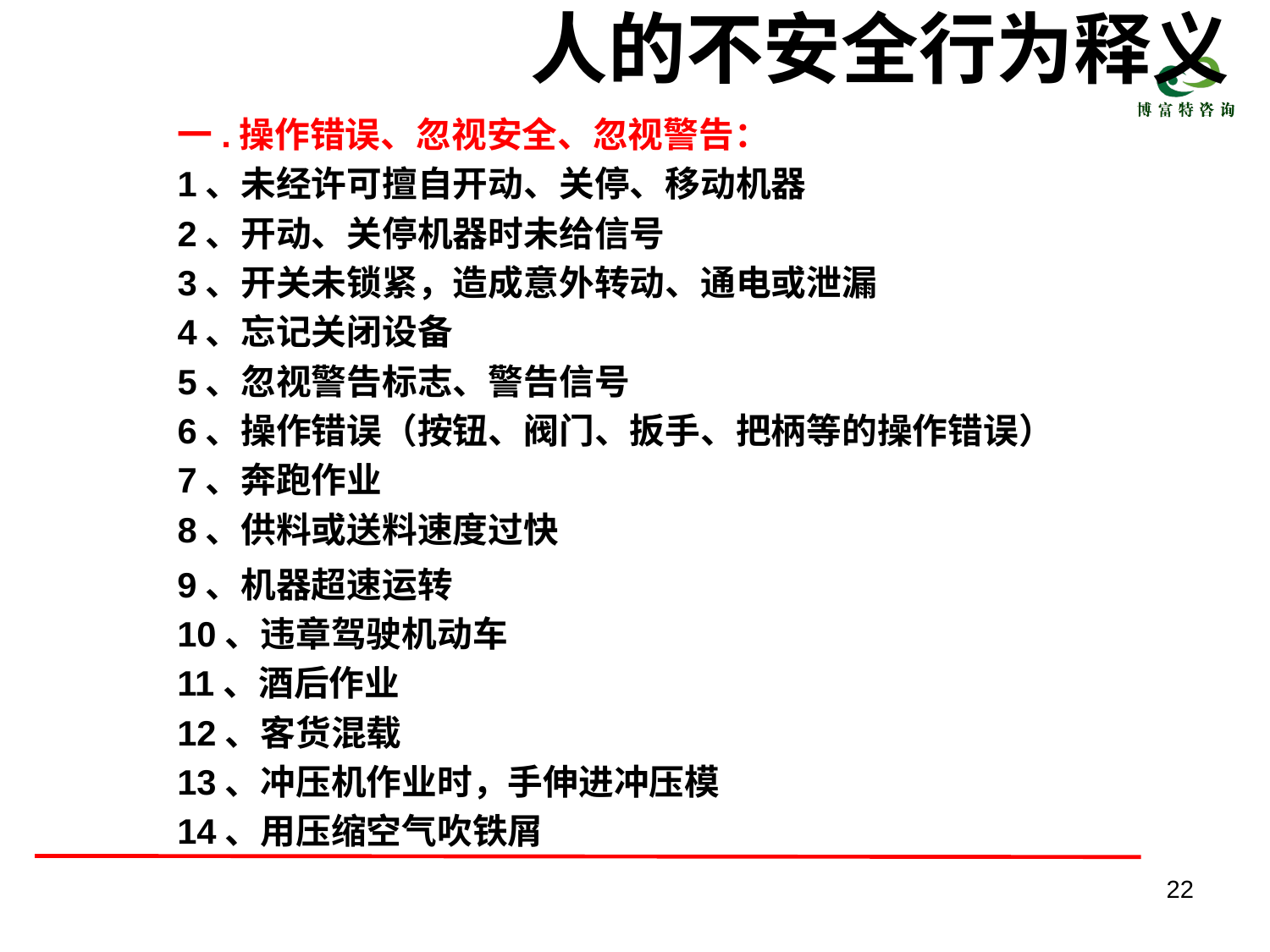

# 人的不安全行为释义
一.操作错误、忽视安全、忽视警告：
1、未经许可擅自开动、关停、移动机器
2、开动、关停机器时未给信号
3、开关未锁紧，造成意外转动、通电或泄漏
4、忘记关闭设备
5、忽视警告标志、警告信号
6、操作错误（按钮、阀门、扳手、把柄等的操作错误）
7、奔跑作业
8、供料或送料速度过快
9、机器超速运转
10、违章驾驶机动车
11、酒后作业
12、客货混载
13、冲压机作业时，手伸进冲压模
14、用压缩空气吹铁屑